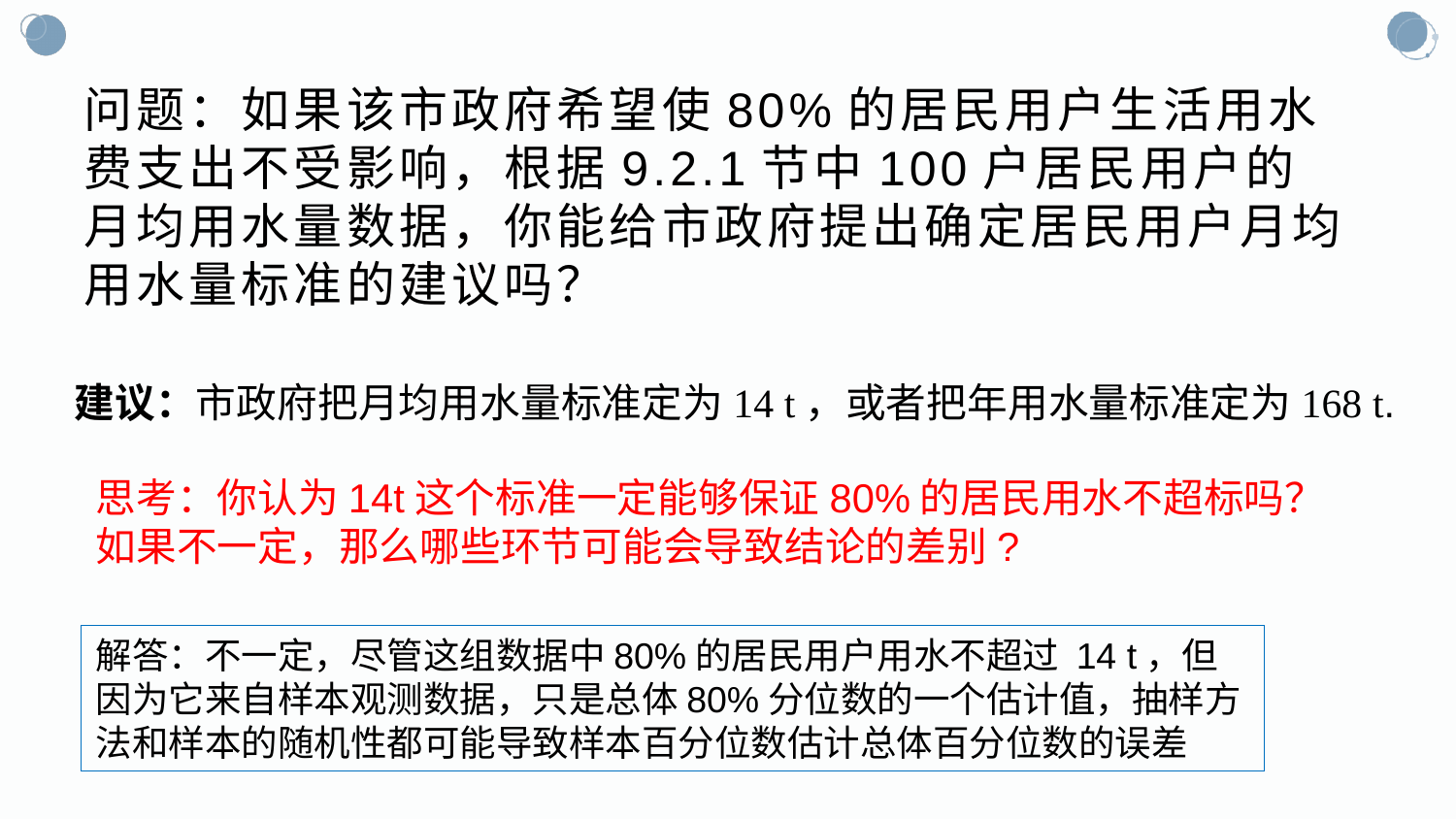

# 问题：如果该市政府希望使80%的居民用户生活用水费支出不受影响，根据9.2.1节中100户居民用户的月均用水量数据，你能给市政府提出确定居民用户月均用水量标准的建议吗？
建议：市政府把月均用水量标准定为14 t，或者把年用水量标准定为168 t.
思考：你认为14t这个标准一定能够保证80%的居民用水不超标吗？如果不一定，那么哪些环节可能会导致结论的差别?

解答：不一定，尽管这组数据中80%的居民用户用水不超过 14 t，但因为它来自样本观测数据，只是总体80%分位数的一个估计值，抽样方法和样本的随机性都可能导致样本百分位数估计总体百分位数的误差